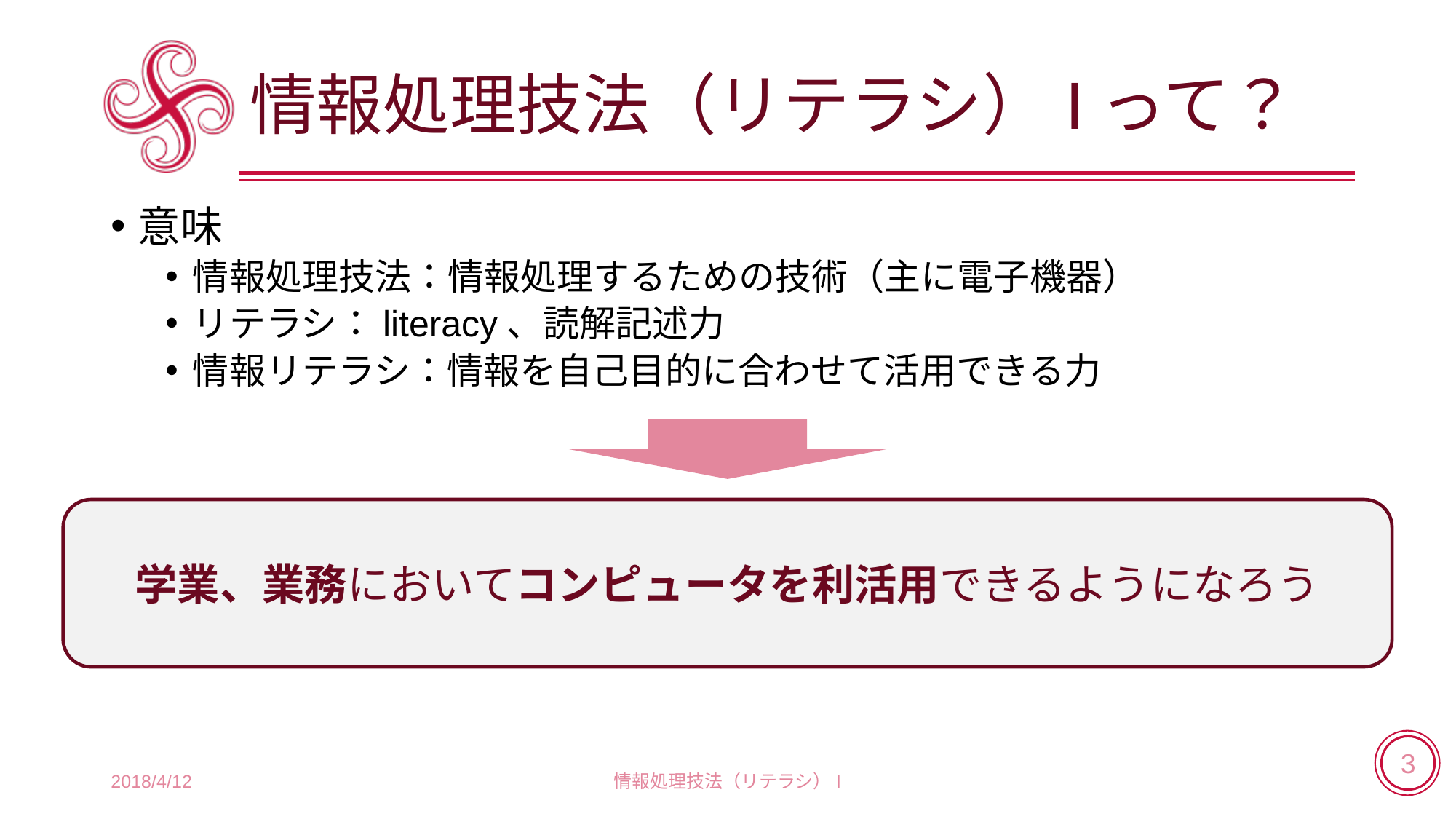

# 情報処理技法（リテラシ）Iって？
意味
情報処理技法：情報処理するための技術（主に電子機器）
リテラシ：literacy、読解記述力
情報リテラシ：情報を自己目的に合わせて活用できる力

学業、業務においてコンピュータを利活用できるようになろう
2018/4/12
情報処理技法（リテラシ）I